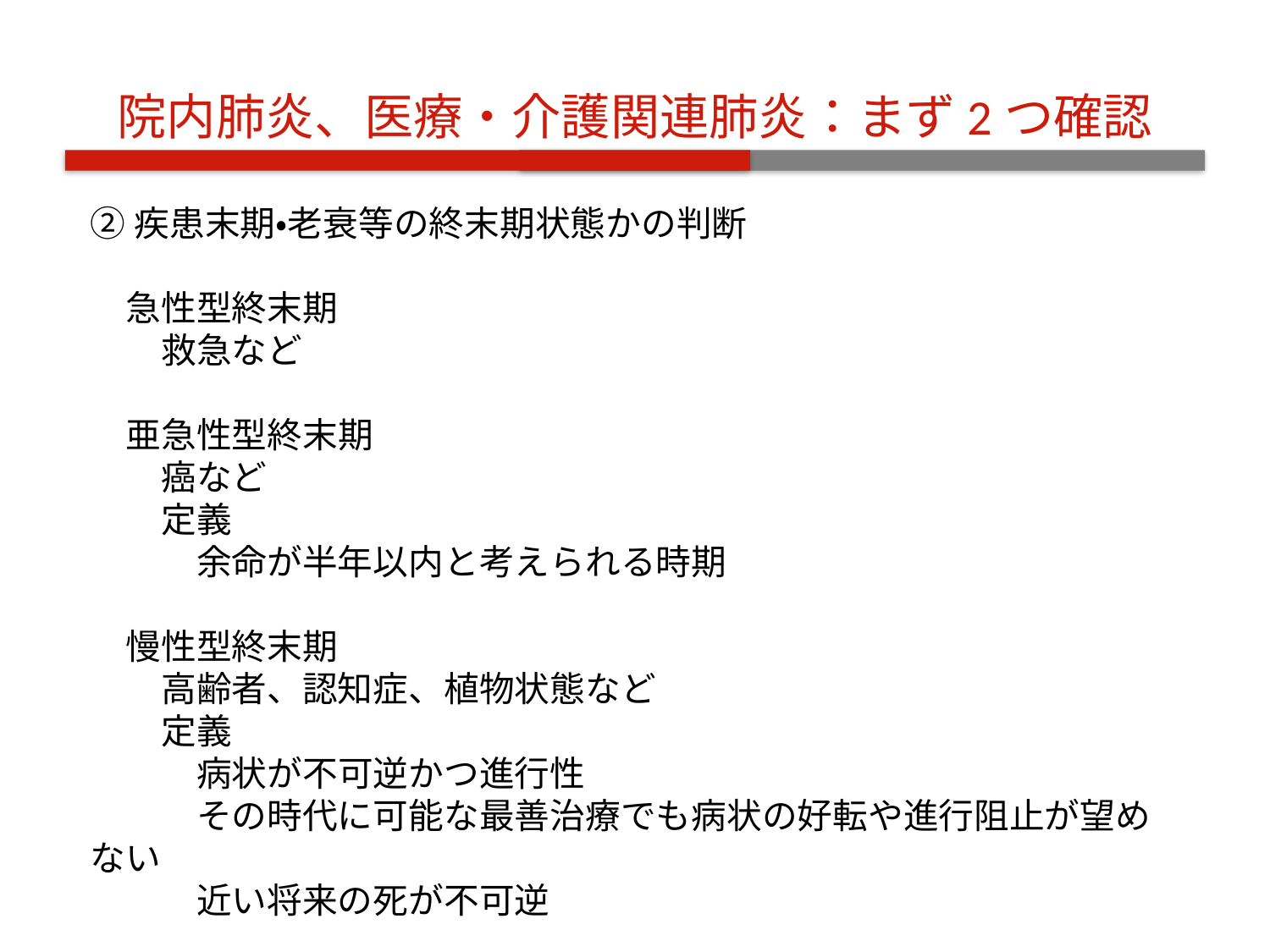

院内肺炎、医療・介護関連肺炎：まず2つ確認

②疾患末期・老衰等の終末期状態かの判断

　急性型終末期
　　救急など

　亜急性型終末期
　　癌など
　　定義
　　　余命が半年以内と考えられる時期

　慢性型終末期
　　高齢者、認知症、植物状態など
　　定義
　　　病状が不可逆かつ進行性
　　　その時代に可能な最善治療でも病状の好転や進行阻止が望めない
　　　近い将来の死が不可逆